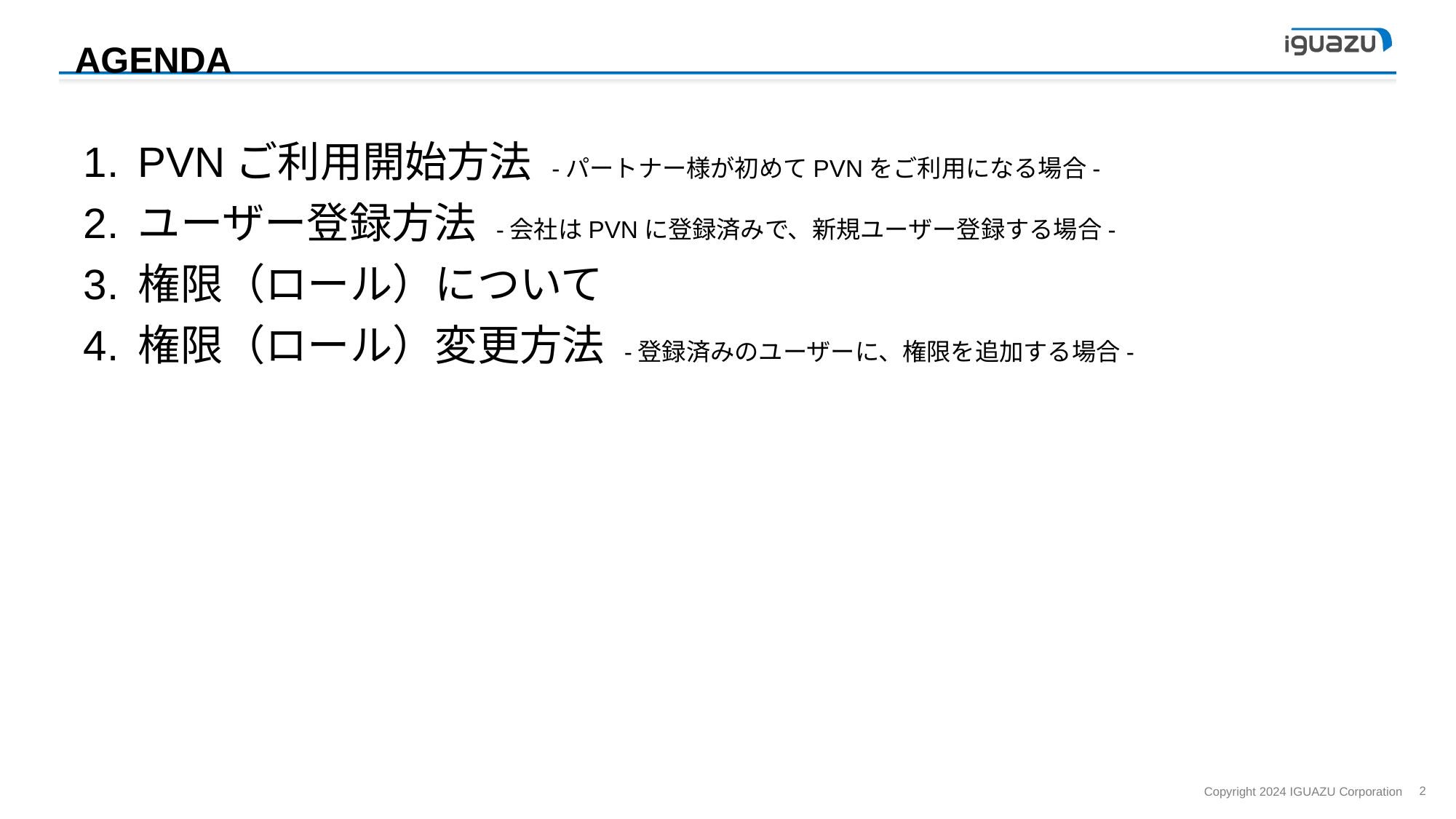

AGENDA
PVNご利用開始方法 -パートナー様が初めてPVNをご利用になる場合-
ユーザー登録方法 -会社はPVNに登録済みで、新規ユーザー登録する場合-
権限（ロール）について
権限（ロール）変更方法 -登録済みのユーザーに、権限を追加する場合-